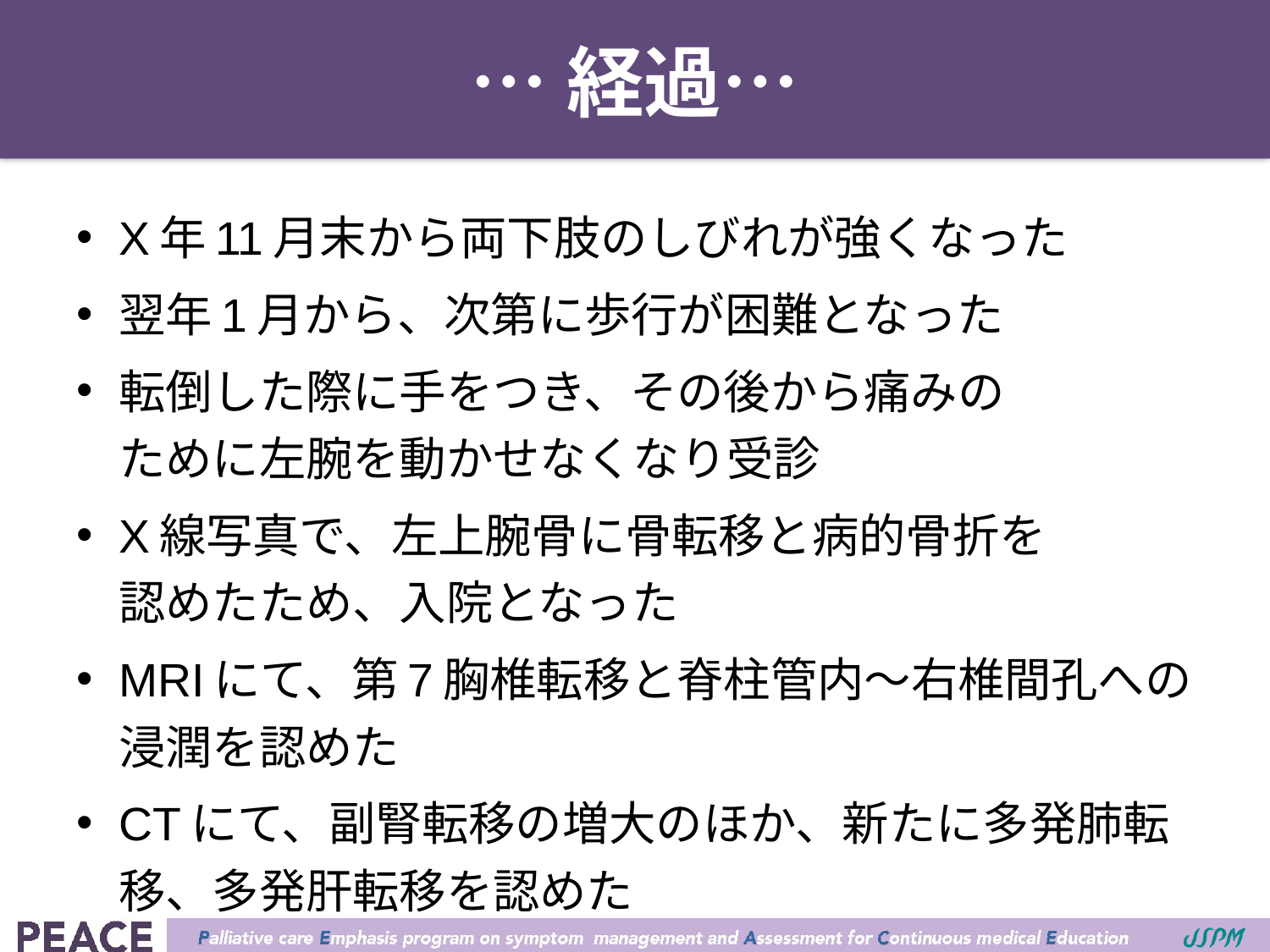

# …経過…
X年11月末から両下肢のしびれが強くなった
翌年1月から、次第に歩行が困難となった
転倒した際に手をつき、その後から痛みの
ために左腕を動かせなくなり受診
X線写真で、左上腕骨に骨転移と病的骨折を
認めたため、入院となった
MRIにて、第7胸椎転移と脊柱管内〜右椎間孔への浸潤を認めた
CTにて、副腎転移の増大のほか、新たに多発肺転移、多発肝転移を認めた